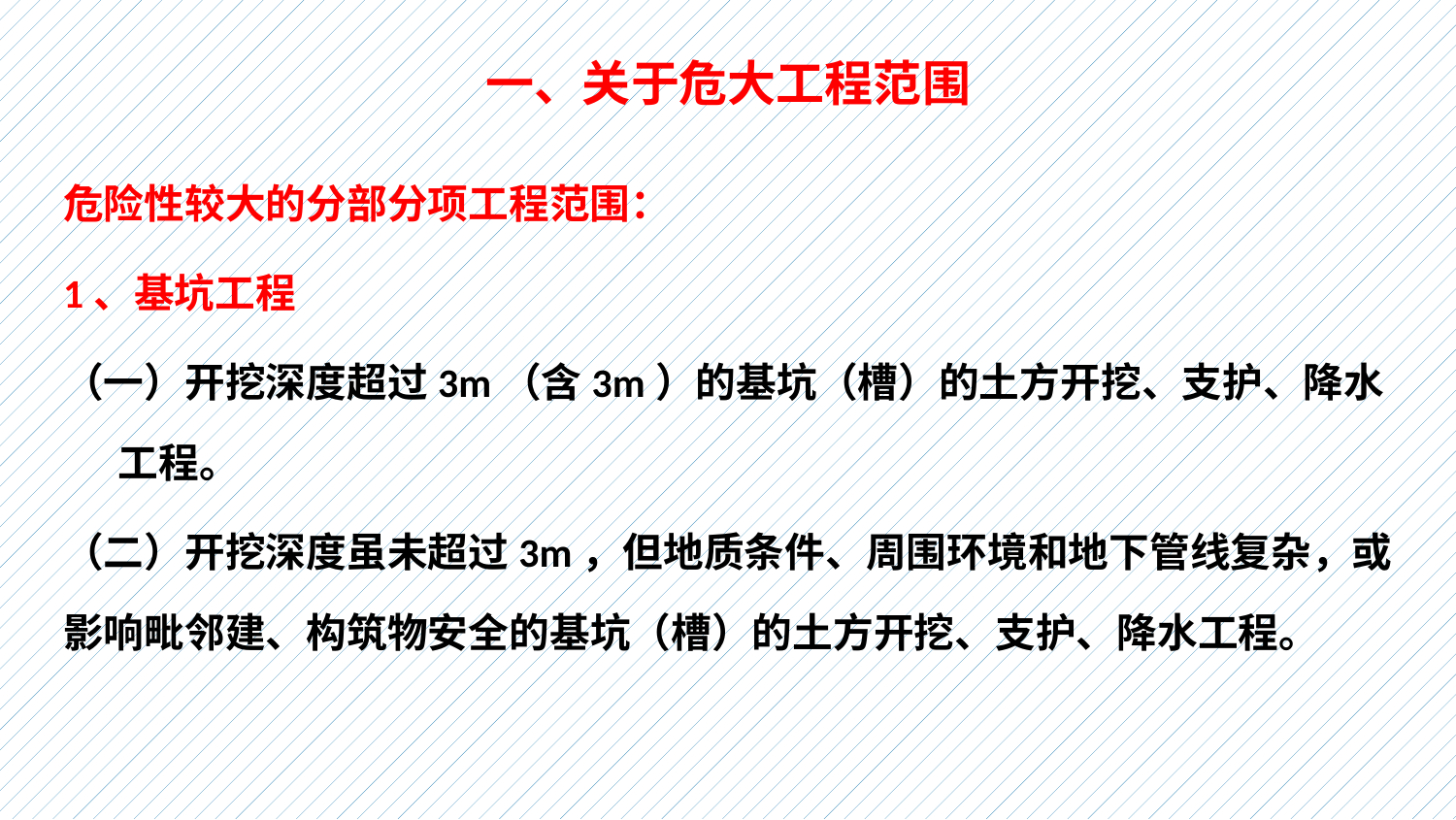

# 一、关于危大工程范围
危险性较大的分部分项工程范围：
1、基坑工程
（一）开挖深度超过3m（含3m）的基坑（槽）的土方开挖、支护、降水工程。
（二）开挖深度虽未超过3m，但地质条件、周围环境和地下管线复杂，或影响毗邻建、构筑物安全的基坑（槽）的土方开挖、支护、降水工程。